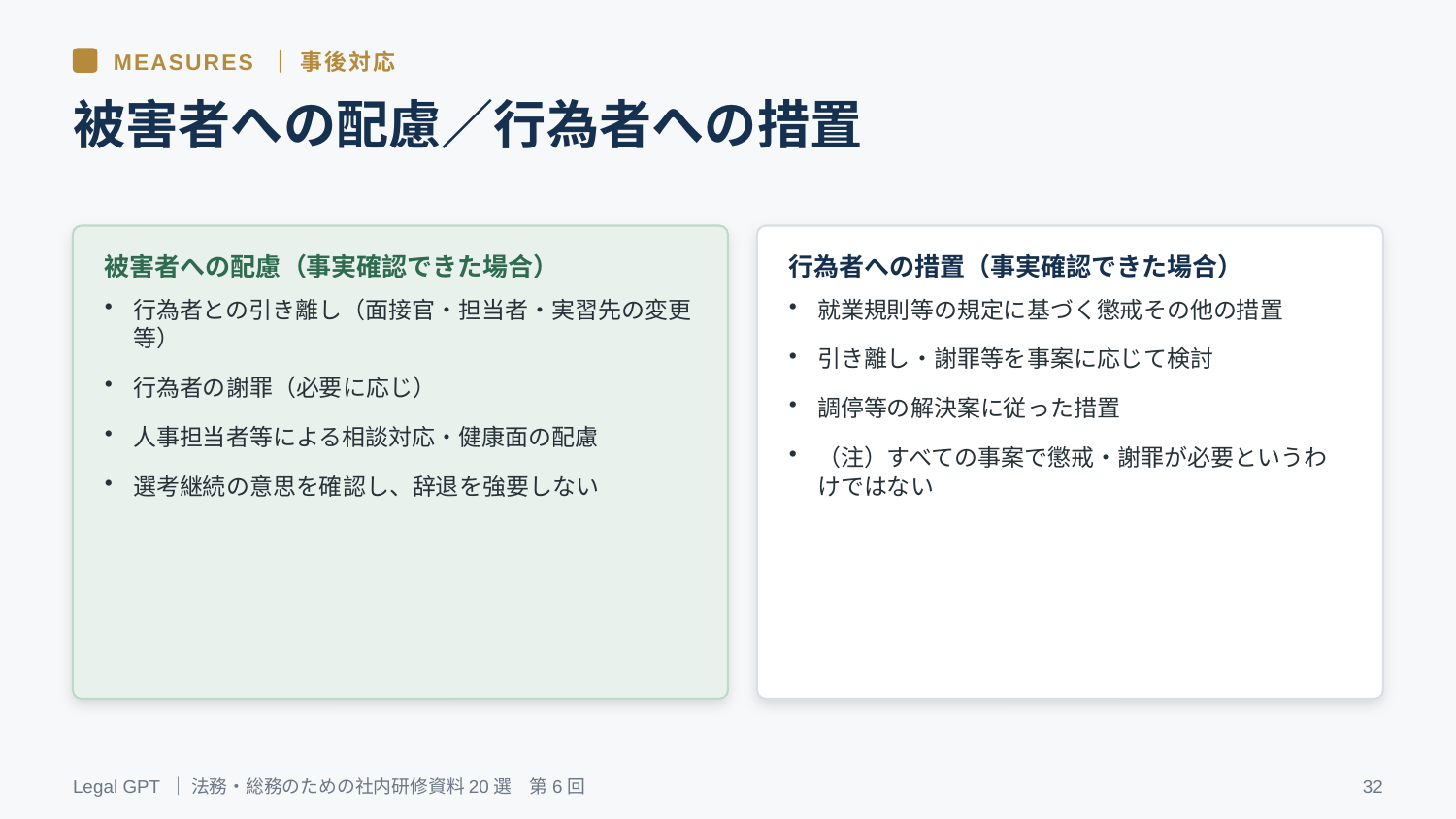

MEASURES ｜ 事後対応

被害者への配慮／行為者への措置

被害者への配慮（事実確認できた場合）
行為者への措置（事実確認できた場合）
行為者との引き離し（面接官・担当者・実習先の変更等）
行為者の謝罪（必要に応じ）
人事担当者等による相談対応・健康面の配慮
選考継続の意思を確認し、辞退を強要しない
就業規則等の規定に基づく懲戒その他の措置
引き離し・謝罪等を事案に応じて検討
調停等の解決案に従った措置
（注）すべての事案で懲戒・謝罪が必要というわけではない
Legal GPT ｜ 法務・総務のための社内研修資料20選　第6回
32